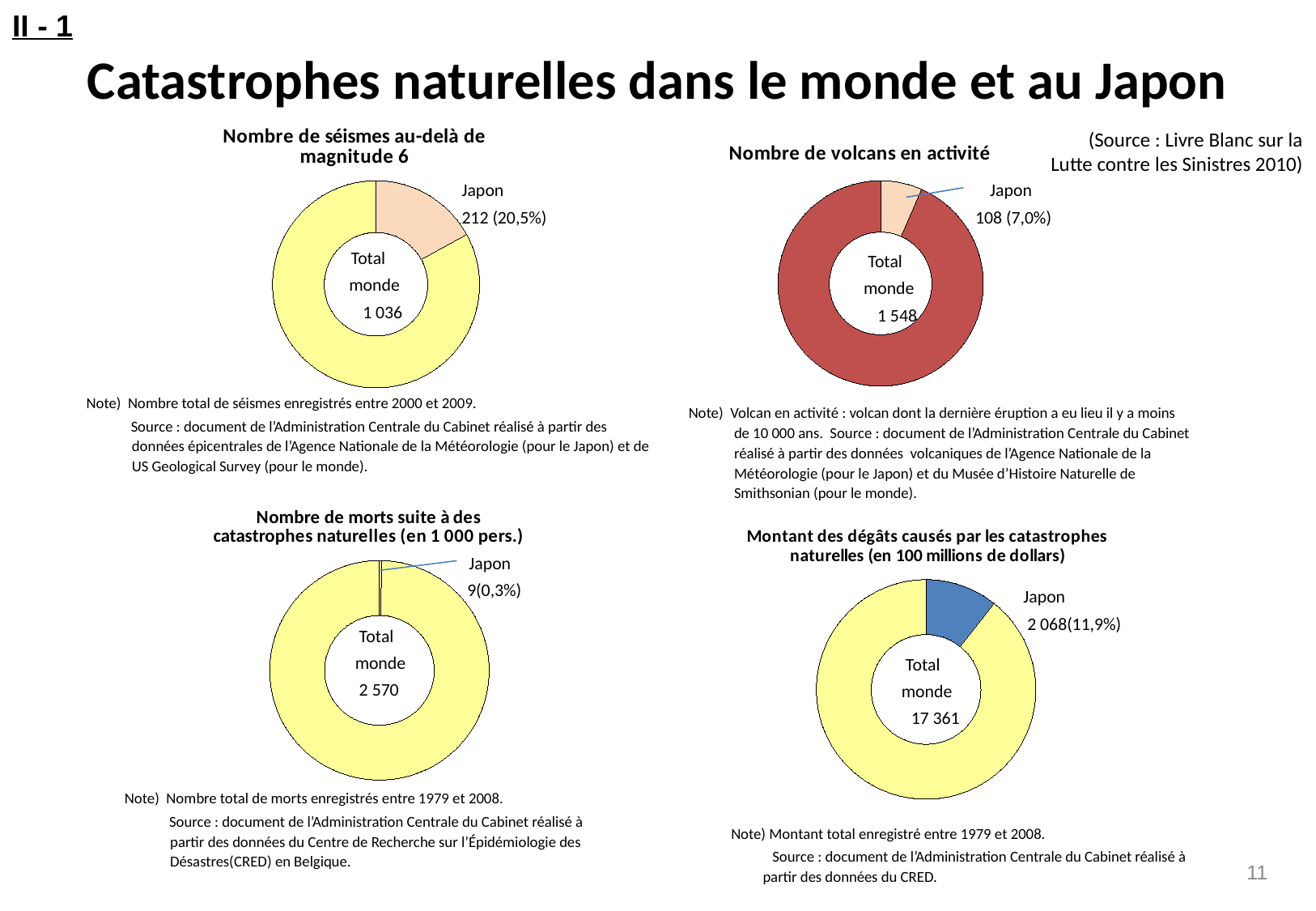

II - 1
# Catastrophes naturelles dans le monde et au Japon

### Chart: Nombre de séismes au-delà de magnitude 6

| Category | マグニチュード6.0以上の地震回数 |
|---|---|
| 日本 | 212.0 |
| 世界 | 1036.0 |

### Chart: Nombre de volcans en activité

| Category | 活火山数 |
|---|---|
| 日本 | 108.0 |
| 世界 | 1548.0 |
(Source : Livre Blanc sur la Lutte contre les Sinistres 2010)
   Japon
   212 (20,5%)
   Japon
108 (7,0%)
  Total
  monde
　1 036
   Total
  monde
　1 548
Note)  Nombre total de séismes enregistrés entre 2000 et 2009.
             Source : document de l’Administration Centrale du Cabinet réalisé à partir des données épicentrales de l’Agence Nationale de la Météorologie (pour le Japon) et de US Geological Survey (pour le monde).
Note)  Volcan en activité : volcan dont la dernière éruption a eu lieu il y a moins de 10 000 ans.  Source : document de l’Administration Centrale du Cabinet réalisé à partir des données  volcaniques de l’Agence Nationale de la Météorologie (pour le Japon) et du Musée d’Histoire Naturelle de Smithsonian (pour le monde).

### Chart: Nombre de morts suite à des catastrophes naturelles (en 1 000 pers.)

| Category | 災害死者数（千人） |
|---|---|
| 日本 | 9.0 |
| 世界 | 2570.0 |

### Chart: Montant des dégâts causés par les catastrophes naturelles (en 100 millions de dollars)

| Category | 災害被害額（億ドル） |
|---|---|
| 日本 | 2068.0 |
| 世界 | 17361.0 |
  Japon
  9(0,3%)
Japon
 2 068(11,9%)
      Total
     monde
      2 570
    Total
   monde
　17 361
Note)  Nombre total de morts enregistrés entre 1979 et 2008.
             Source : document de l’Administration Centrale du Cabinet réalisé à partir des données du Centre de Recherche sur l’Épidémiologie des Désastres(CRED) en Belgique.
    Note) Montant total enregistré entre 1979 et 2008.
                Source : document de l’Administration Centrale du Cabinet réalisé à partir des données du CRED.
11